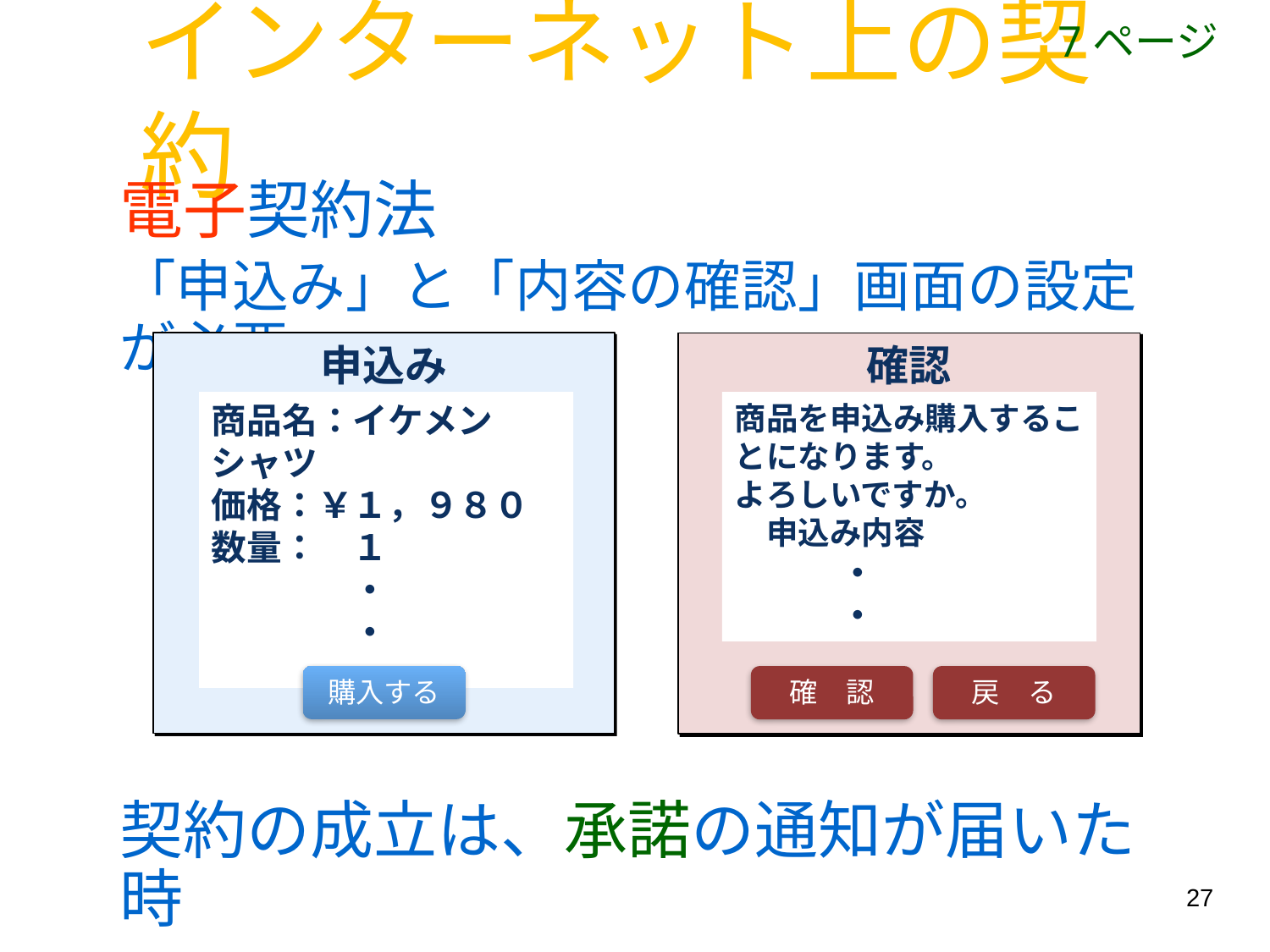

7ページ
インターネット上の契約
電子契約法
「申込み」と「内容の確認」画面の設定が必要
申込み
確認
商品名：イケメンシャツ
価格：￥１，９８０
数量：　１
　　　　・
　　　　・

購入する
商品を申込み購入することになります。
よろしいですか。
　申込み内容
　　　・
　　　・
確　認
戻　る
契約の成立は、承諾の通知が届いた時

27